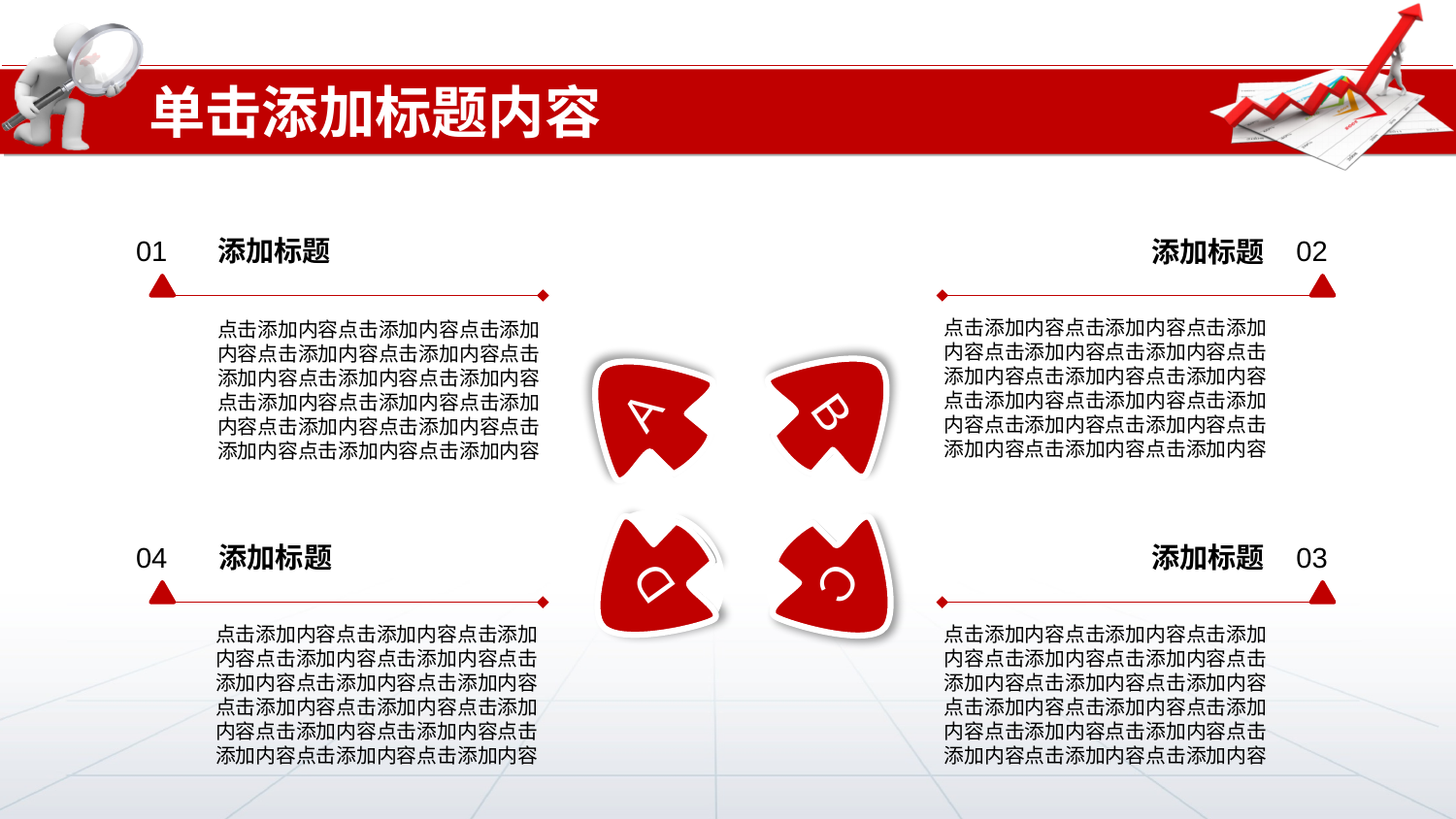

单击添加标题内容
02
添加标题

点击添加内容点击添加内容点击添加内容点击添加内容点击添加内容点击添加内容点击添加内容点击添加内容点击添加内容点击添加内容点击添加内容点击添加内容点击添加内容点击添加内容点击添加内容点击添加内容
01
添加标题

点击添加内容点击添加内容点击添加内容点击添加内容点击添加内容点击添加内容点击添加内容点击添加内容点击添加内容点击添加内容点击添加内容点击添加内容点击添加内容点击添加内容点击添加内容点击添加内容

B

A

C

D
04
添加标题

点击添加内容点击添加内容点击添加内容点击添加内容点击添加内容点击添加内容点击添加内容点击添加内容点击添加内容点击添加内容点击添加内容点击添加内容点击添加内容点击添加内容点击添加内容点击添加内容
添加标题
03

点击添加内容点击添加内容点击添加内容点击添加内容点击添加内容点击添加内容点击添加内容点击添加内容点击添加内容点击添加内容点击添加内容点击添加内容点击添加内容点击添加内容点击添加内容点击添加内容